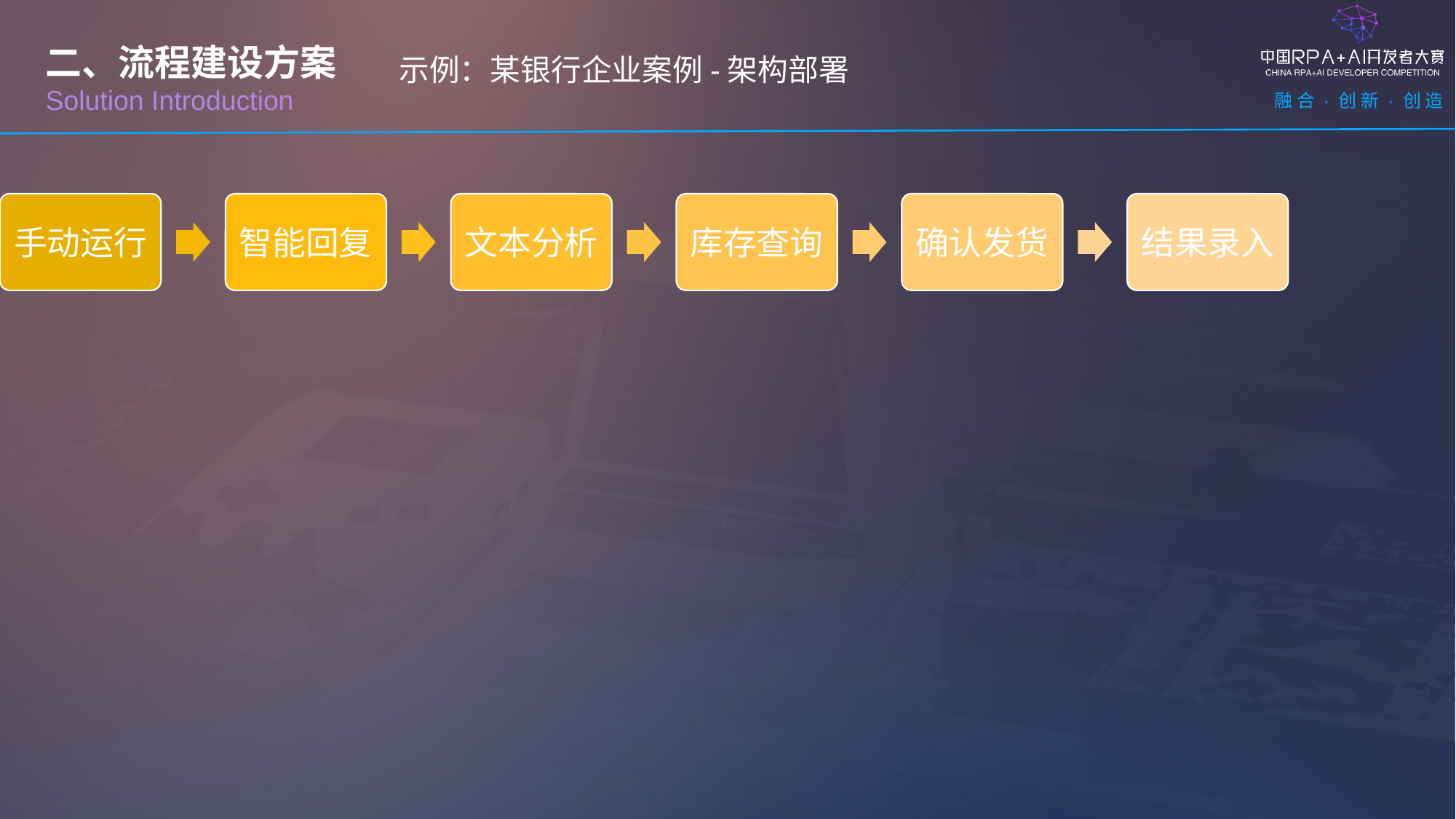

二、流程建设方案
Solution Introduction

示例：某银行企业案例-架构部署
手动运行

智能回复

文本分析

库存查询

确认发货

结果录入